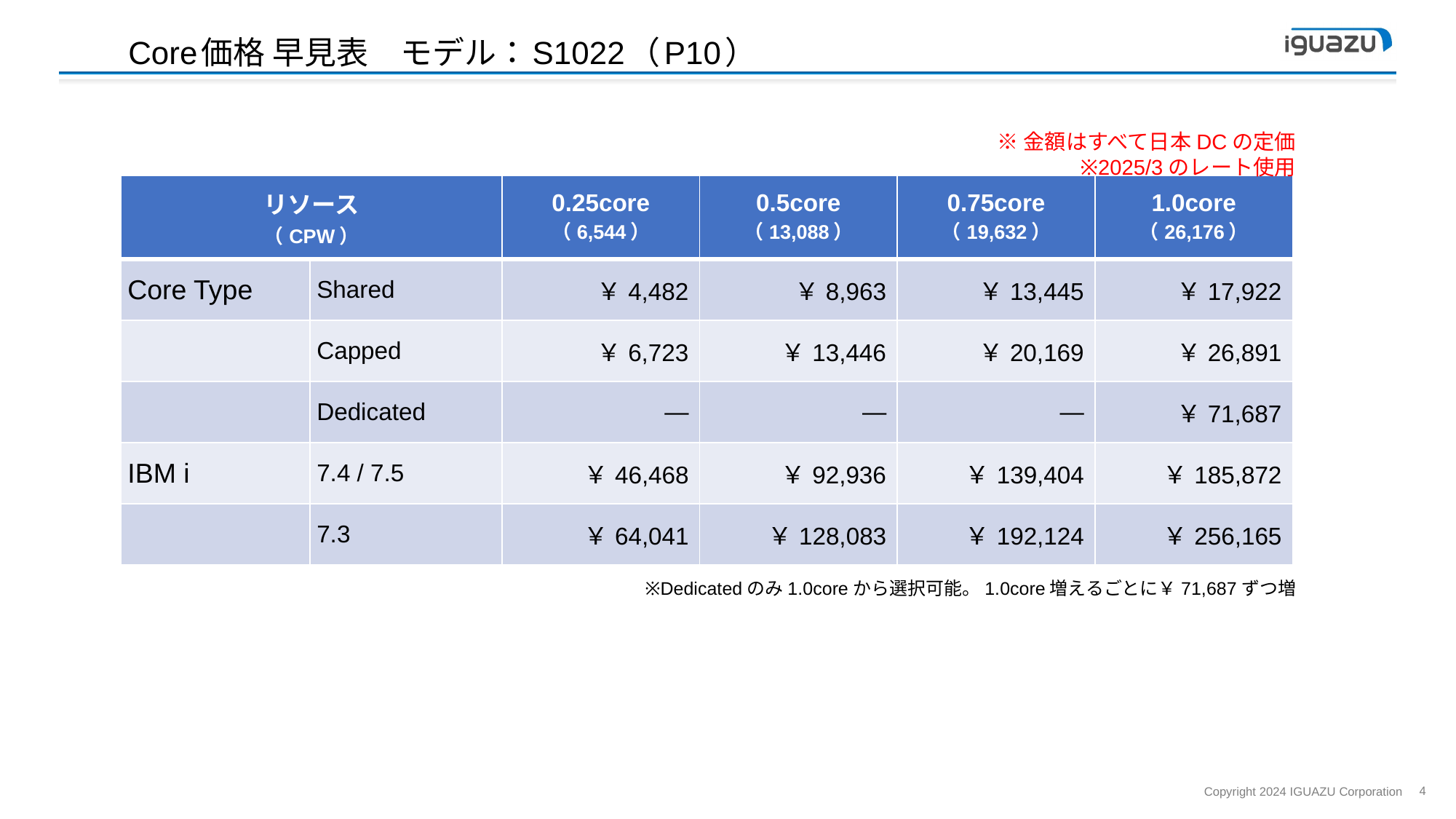

Core価格 早見表　モデル：S1022（P10）
※金額はすべて日本DCの定価
※2025/3のレート使用
| リソース （CPW） |  | 0.25core （6,544） | 0.5core （13,088） | 0.75core （19,632） | 1.0core （26,176） |
| --- | --- | --- | --- | --- | --- |
| Core Type | Shared | ￥4,482 | ￥8,963 | ￥13,445 | ￥17,922 |
|  | Capped | ￥6,723 | ￥13,446 | ￥20,169 | ￥26,891 |
|  | Dedicated | ― | ― | ― | ￥71,687 |
| IBM i | 7.4 / 7.5 | ￥46,468 | ￥92,936 | ￥139,404 | ￥185,872 |
|  | 7.3 | ￥64,041 | ￥128,083 | ￥192,124 | ￥256,165 |
※Dedicatedのみ1.0coreから選択可能。1.0core増えるごとに￥71,687ずつ増